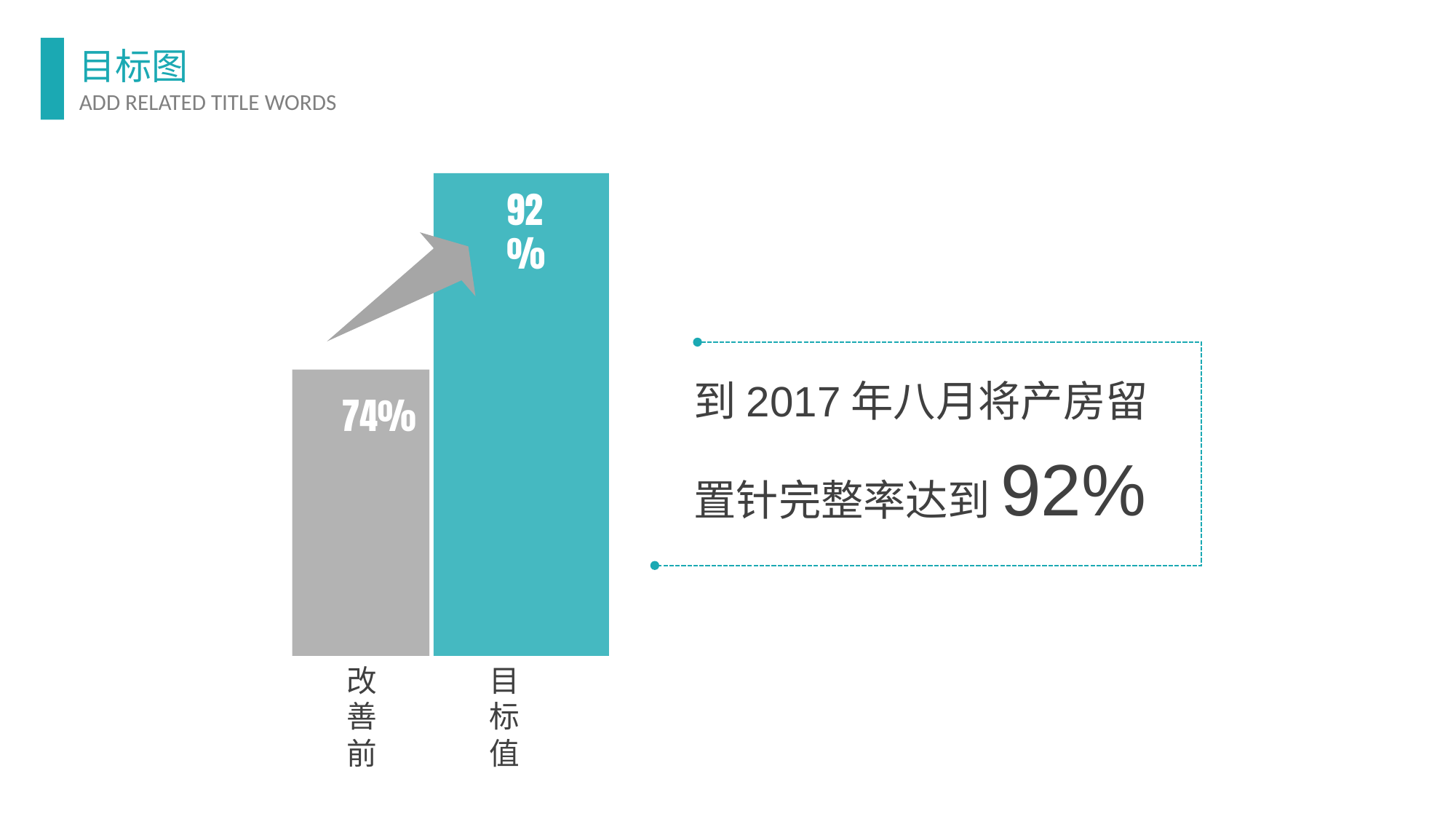

目标图
ADD RELATED TITLE WORDS

92%

74%
目标值
改善前

到2017年八月将产房留置针完整率达到92%